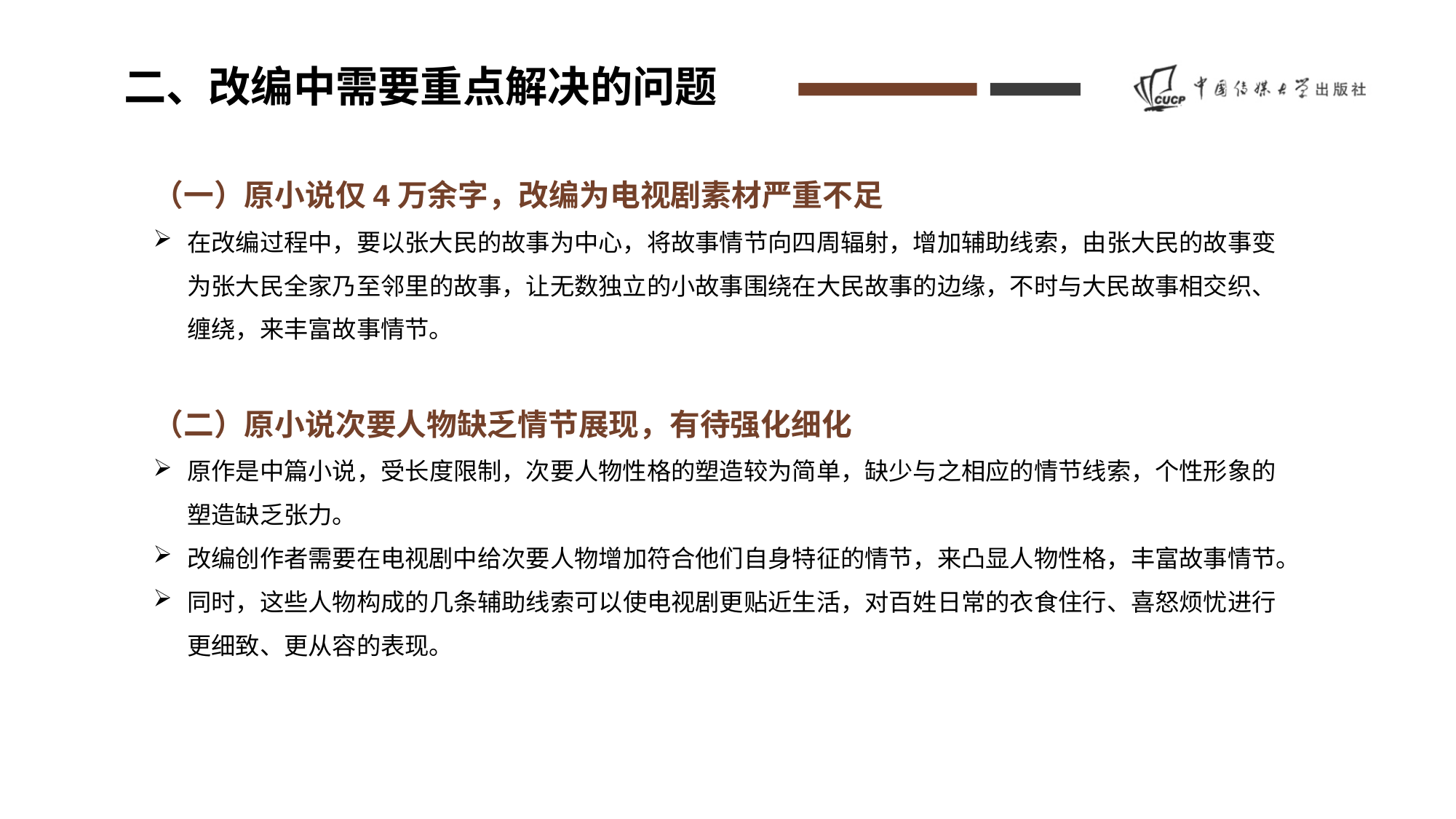

二、改编中需要重点解决的问题

（一）原小说仅4万余字，改编为电视剧素材严重不足
在改编过程中，要以张大民的故事为中心，将故事情节向四周辐射，增加辅助线索，由张大民的故事变为张大民全家乃至邻里的故事，让无数独立的小故事围绕在大民故事的边缘，不时与大民故事相交织、缠绕，来丰富故事情节。

（二）原小说次要人物缺乏情节展现，有待强化细化
原作是中篇小说，受长度限制，次要人物性格的塑造较为简单，缺少与之相应的情节线索，个性形象的塑造缺乏张力。
改编创作者需要在电视剧中给次要人物增加符合他们自身特征的情节，来凸显人物性格，丰富故事情节。
同时，这些人物构成的几条辅助线索可以使电视剧更贴近生活，对百姓日常的衣食住行、喜怒烦忧进行更细致、更从容的表现。